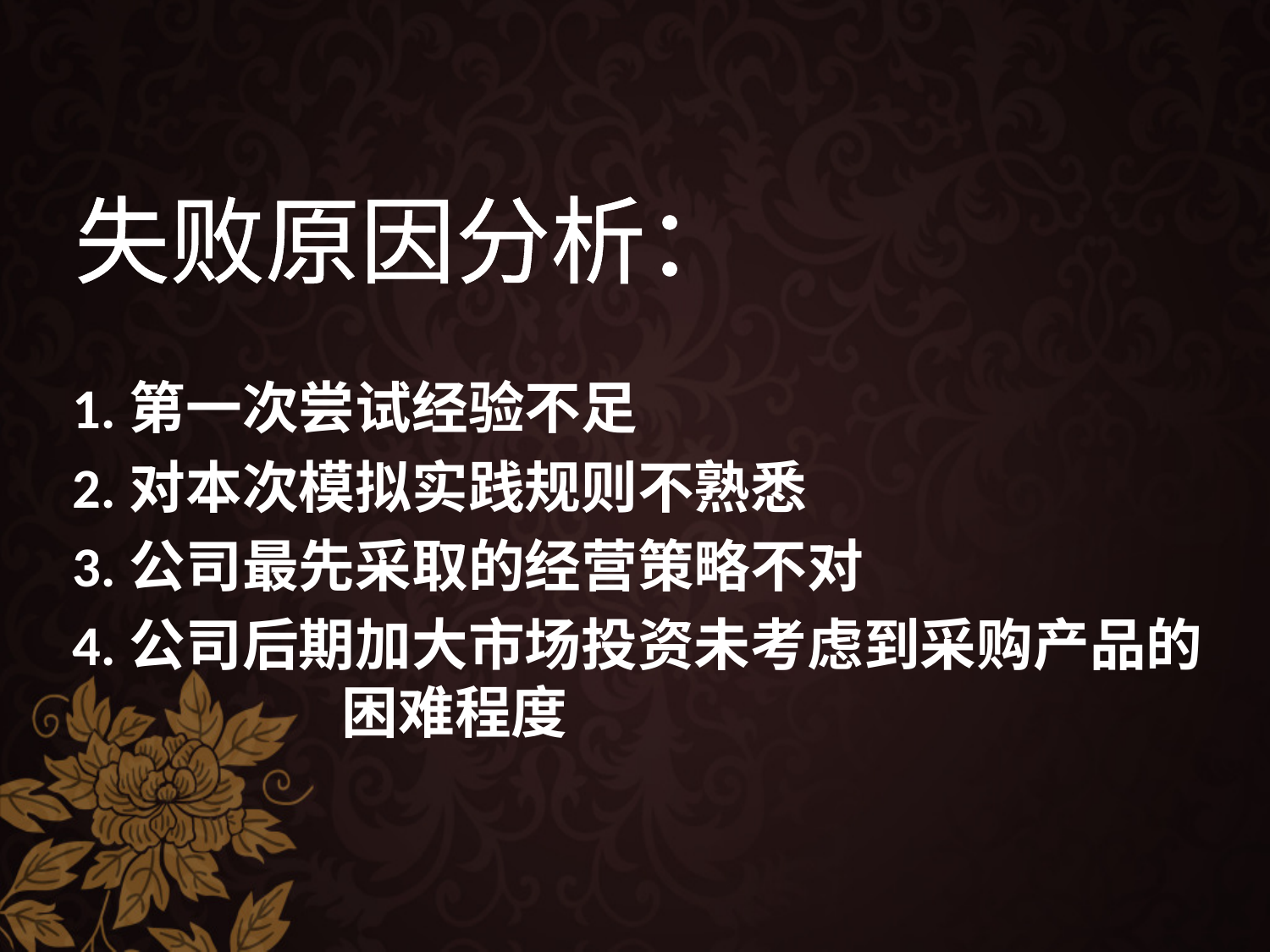

失败原因分析：
1.第一次尝试经验不足
2.对本次模拟实践规则不熟悉
3.公司最先采取的经营策略不对
4.公司后期加大市场投资未考虑到采购产品的                      困难程度